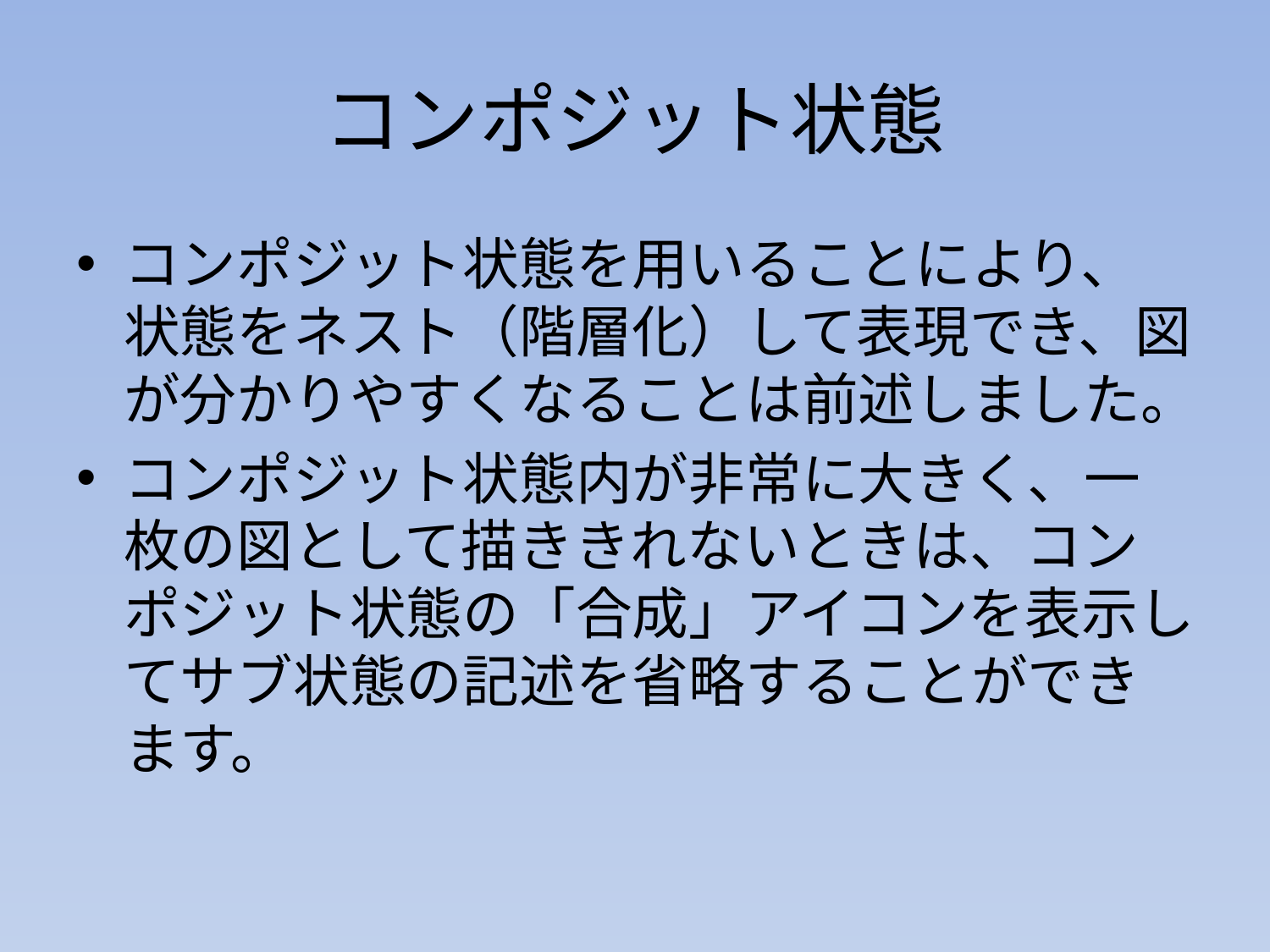

# コンポジット状態
コンポジット状態を用いることにより、状態をネスト（階層化）して表現でき、図が分かりやすくなることは前述しました。
コンポジット状態内が非常に大きく、一枚の図として描ききれないときは、コンポジット状態の「合成」アイコンを表示してサブ状態の記述を省略することができます。